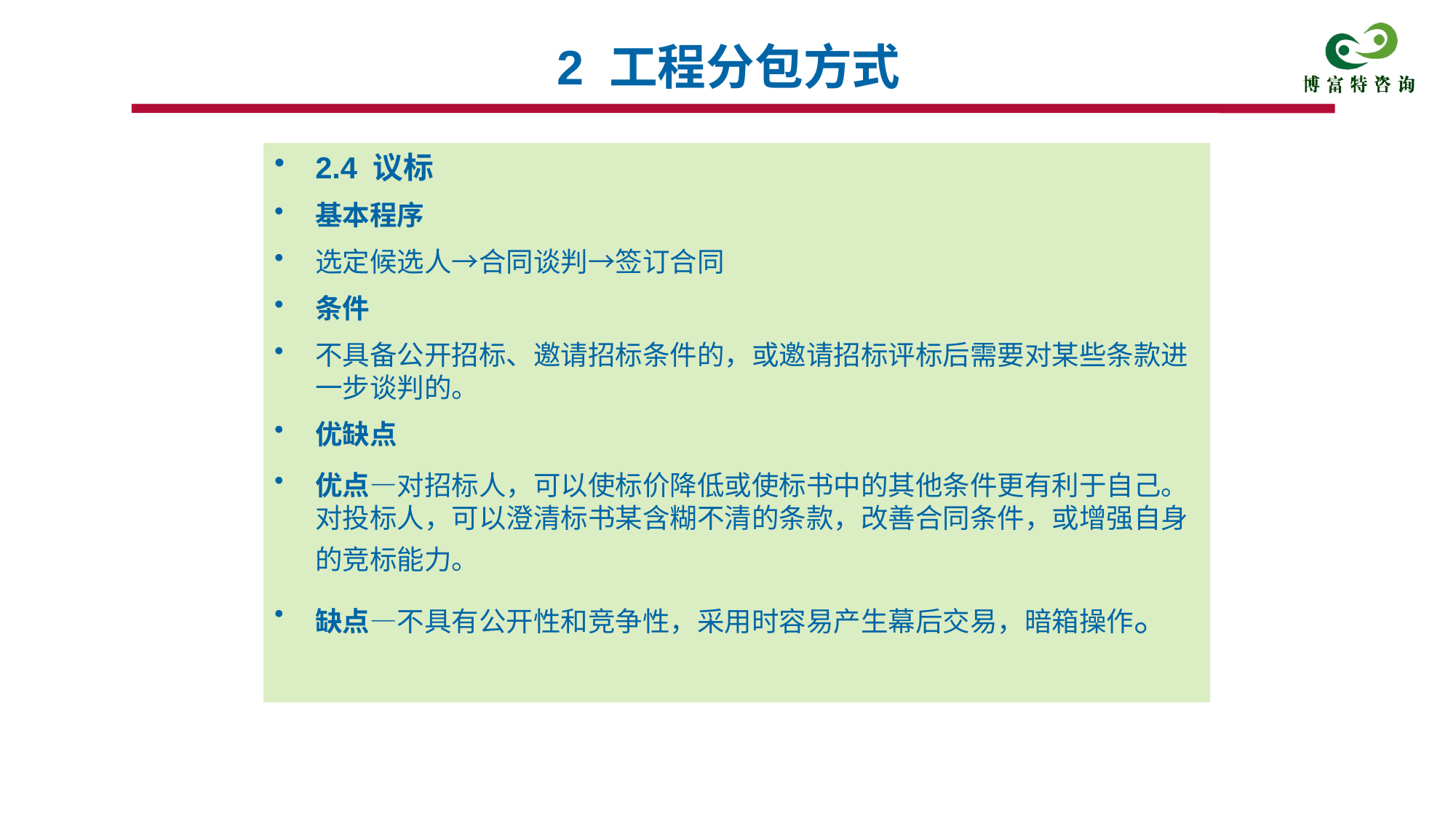

# 2 工程分包方式
2.4 议标
基本程序
选定候选人→合同谈判→签订合同
条件
不具备公开招标、邀请招标条件的，或邀请招标评标后需要对某些条款进一步谈判的。
优缺点
优点—对招标人，可以使标价降低或使标书中的其他条件更有利于自己。对投标人，可以澄清标书某含糊不清的条款，改善合同条件，或增强自身的竞标能力。
缺点—不具有公开性和竞争性，采用时容易产生幕后交易，暗箱操作。